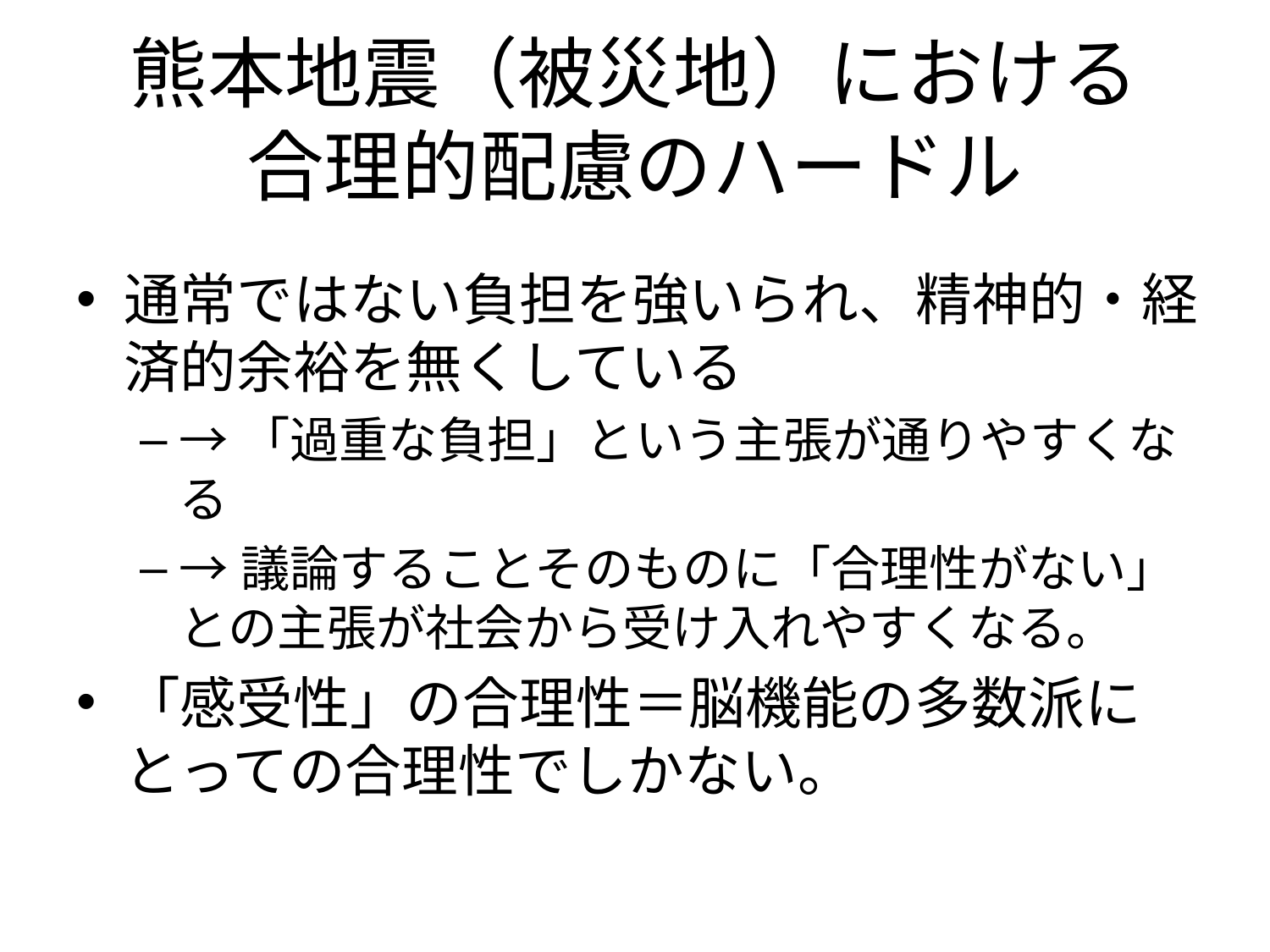

# 熊本地震（被災地）における 合理的配慮のハードル
通常ではない負担を強いられ、精神的・経済的余裕を無くしている
→「過重な負担」という主張が通りやすくなる
→議論することそのものに「合理性がない」との主張が社会から受け入れやすくなる。
「感受性」の合理性＝脳機能の多数派にとっての合理性でしかない。